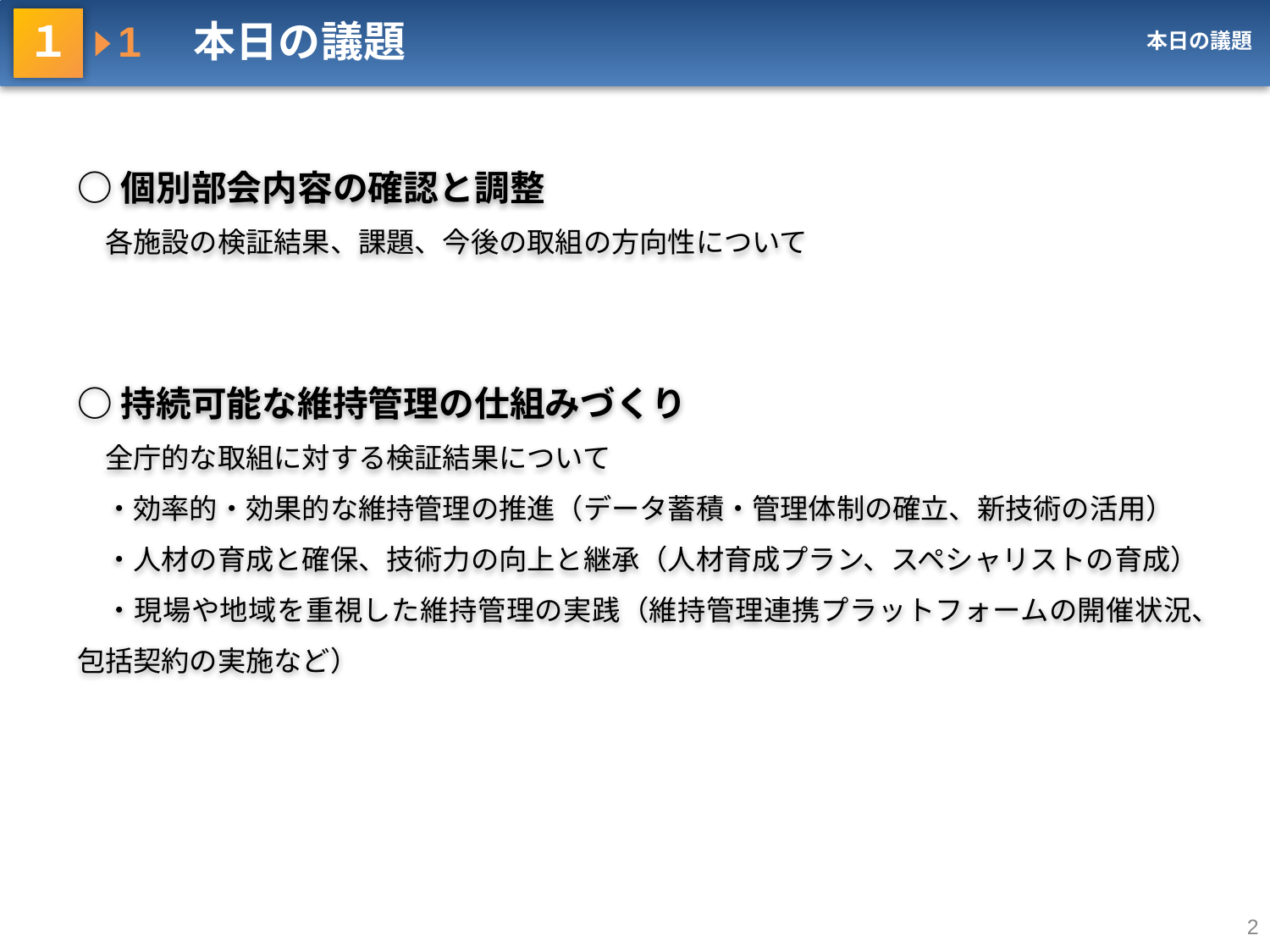

１    1　本日の議題
本日の議題

○個別部会内容の確認と調整
　各施設の検証結果、課題、今後の取組の方向性について

○持続可能な維持管理の仕組みづくり
　全庁的な取組に対する検証結果について
　・効率的・効果的な維持管理の推進（データ蓄積・管理体制の確立、新技術の活用）
　・人材の育成と確保、技術力の向上と継承（人材育成プラン、スペシャリストの育成）
　・現場や地域を重視した維持管理の実践（維持管理連携プラットフォームの開催状況、包括契約の実施など）
2